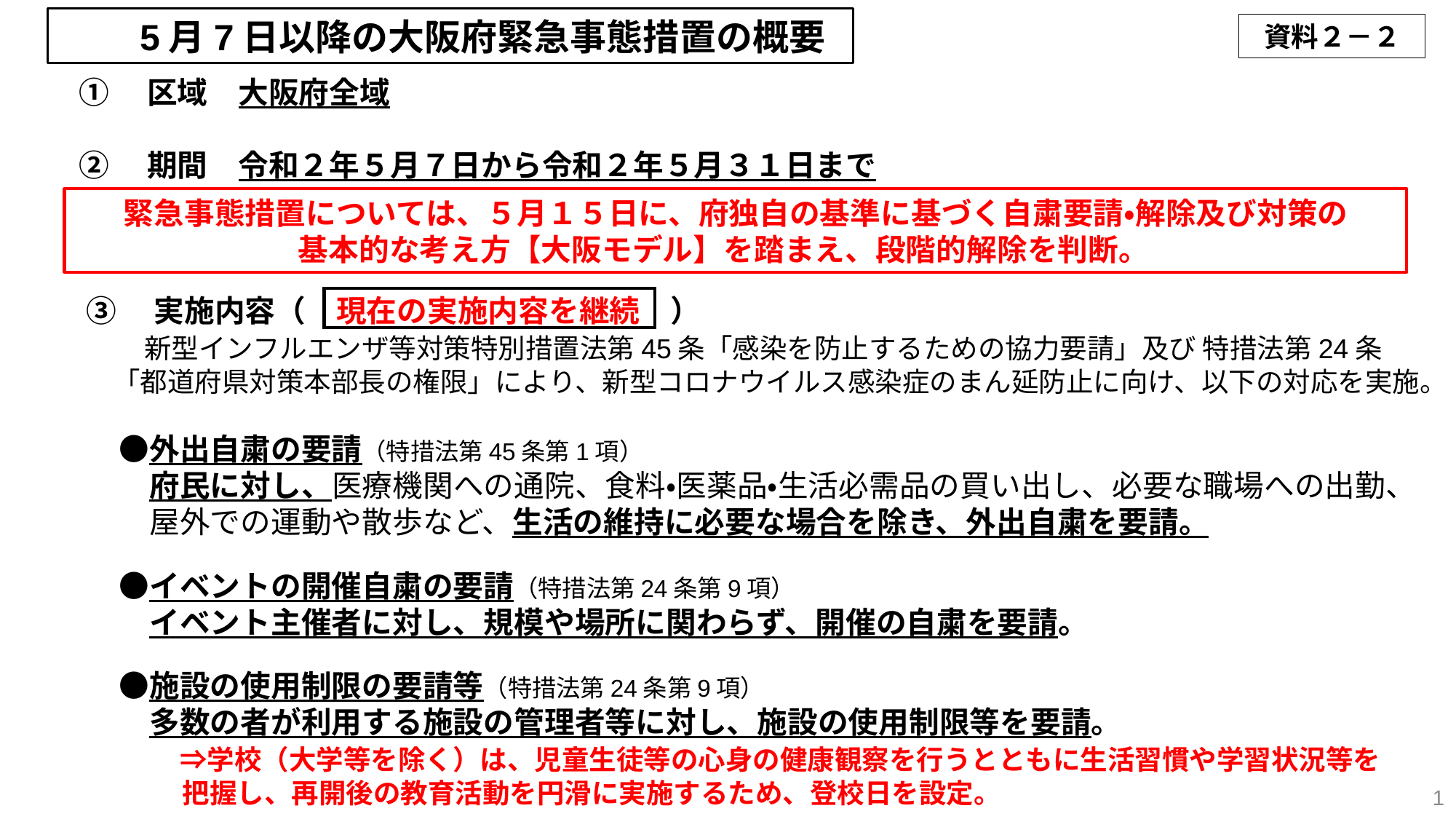

5月7日以降の大阪府緊急事態措置の概要
資料２－２
   ①　区域　大阪府全域

   ②　期間　令和２年５月７日から令和２年５月３１日まで

    ③　実施内容（　現在の実施内容を継続　）
       　新型インフルエンザ等対策特別措置法第45条「感染を防止するための協力要請」及び 特措法第24条
　　「都道府県対策本部長の権限」により、新型コロナウイルス感染症のまん延防止に向け、以下の対応を実施。

　　●外出自粛の要請（特措法第45条第1項）
　　　府民に対し、医療機関への通院、食料・医薬品・生活必需品の買い出し、必要な職場への出勤、
　　　屋外での運動や散歩など、生活の維持に必要な場合を除き、外出自粛を要請。

　　●イベントの開催自粛の要請（特措法第24条第9項）
　　　イベント主催者に対し、規模や場所に関わらず、開催の自粛を要請。

　　●施設の使用制限の要請等（特措法第24条第9項）
　　　多数の者が利用する施設の管理者等に対し、施設の使用制限等を要請。
　　　　⇒学校（大学等を除く）は、児童生徒等の心身の健康観察を行うとともに生活習慣や学習状況等を
                   把握し、再開後の教育活動を円滑に実施するため、登校日を設定。
緊急事態措置については、５月１５日に、府独自の基準に基づく自粛要請・解除及び対策の
基本的な考え方【大阪モデル】を踏まえ、段階的解除を判断。

1